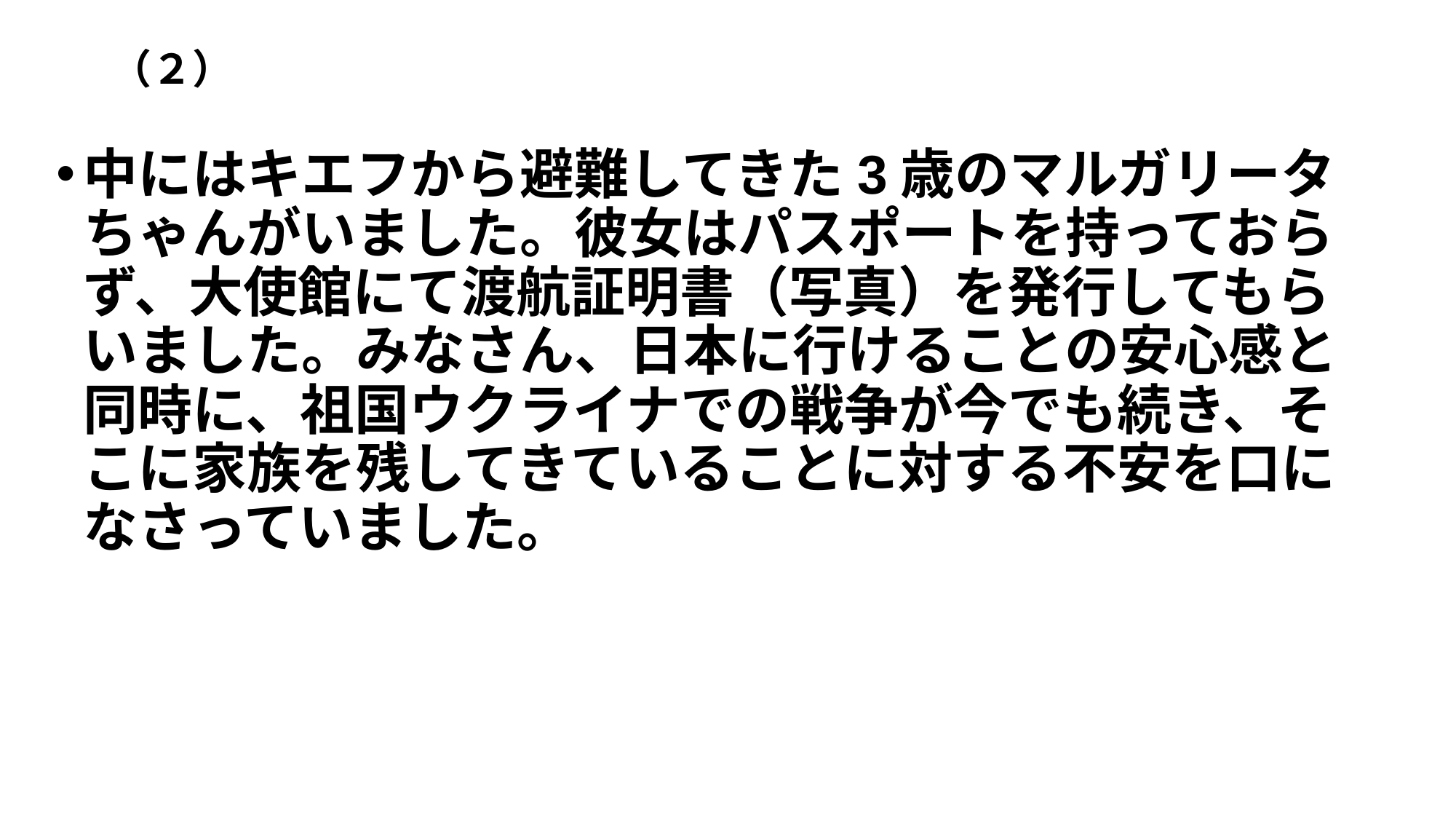

# （２）
中にはキエフから避難してきた3歳のマルガリータちゃんがいました。彼女はパスポートを持っておらず、大使館にて渡航証明書（写真）を発行してもらいました。みなさん、日本に行けることの安心感と同時に、祖国ウクライナでの戦争が今でも続き、そこに家族を残してきていることに対する不安を口になさっていました。